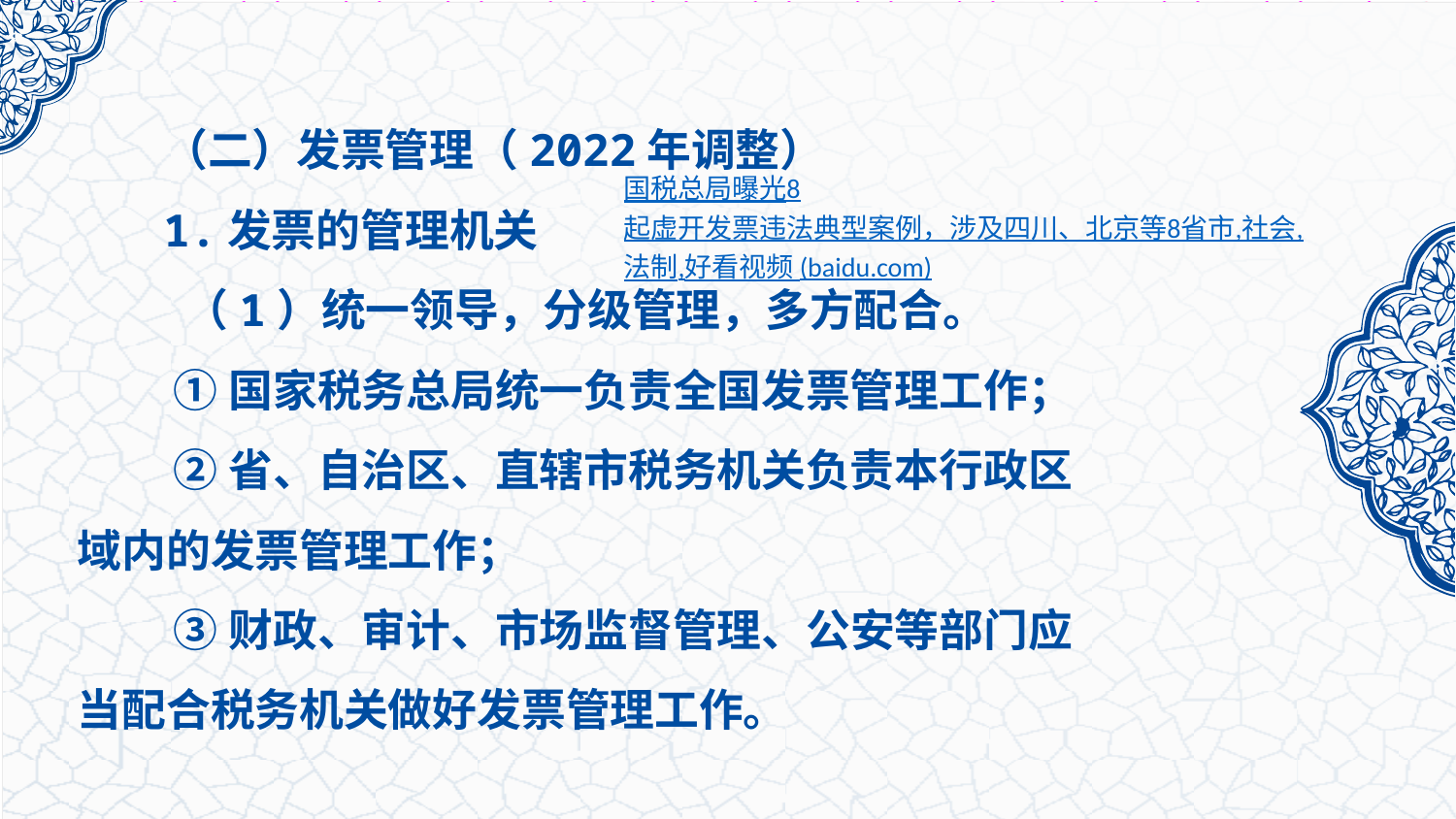

（二）发票管理（2022年调整）
1.发票的管理机关
 （1）统一领导，分级管理，多方配合。
 ①国家税务总局统一负责全国发票管理工作；
 ②省、自治区、直辖市税务机关负责本行政区域内的发票管理工作；
 ③财政、审计、市场监督管理、公安等部门应当配合税务机关做好发票管理工作。
国税总局曝光8起虚开发票违法典型案例，涉及四川、北京等8省市,社会,法制,好看视频 (baidu.com)